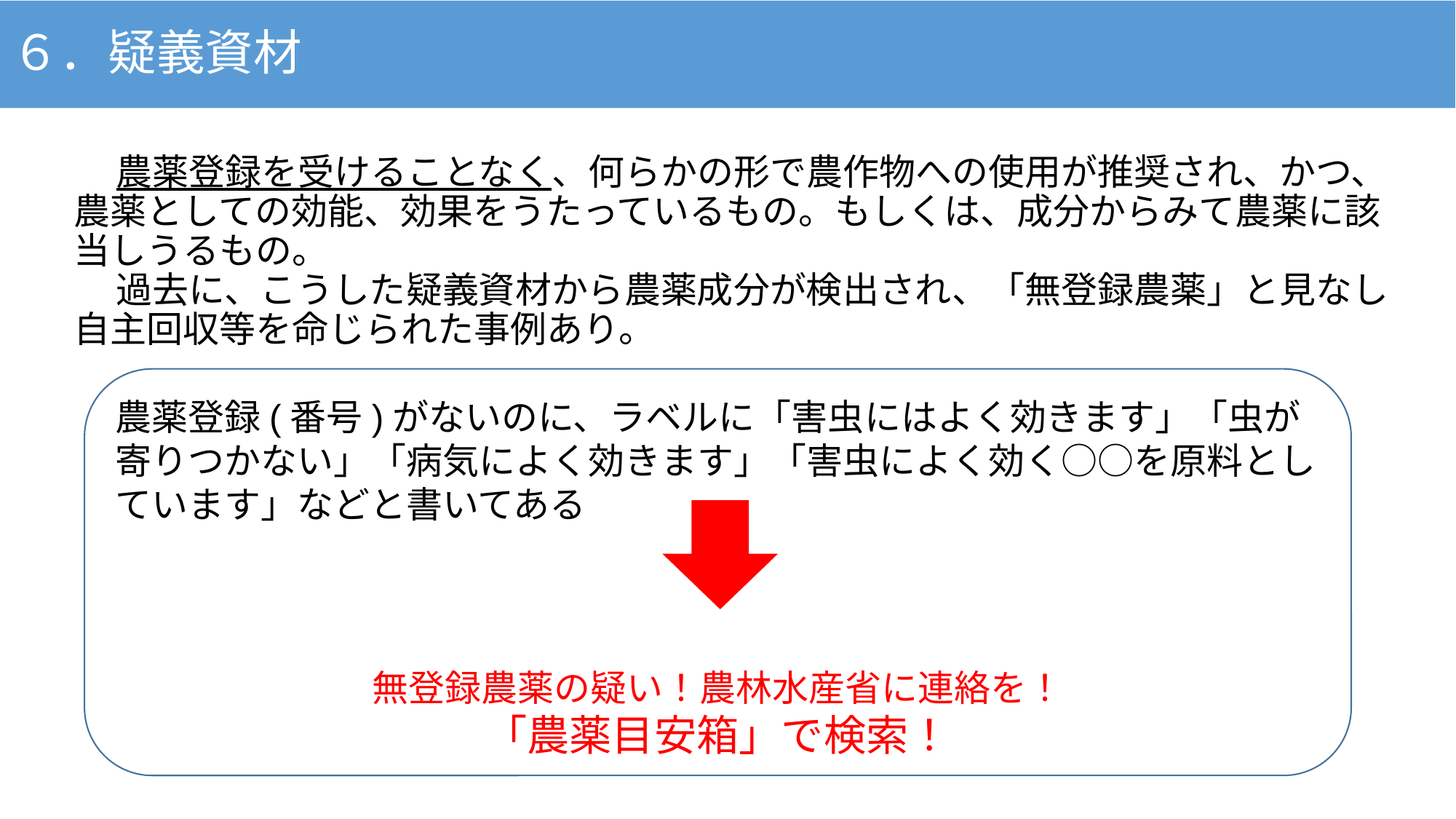

６．疑義資材
農薬登録を受けることなく、何らかの形で農作物への使用が推奨され、かつ、農薬としての効能、効果をうたっているもの。もしくは、成分からみて農薬に該当しうるもの。
過去に、こうした疑義資材から農薬成分が検出され、「無登録農薬」と見なし自主回収等を命じられた事例あり。
農薬登録(番号)がないのに、ラベルに「害虫にはよく効きます」「虫が寄りつかない」「病気によく効きます」「害虫によく効く○○を原料としています」などと書いてある

無登録農薬の疑い！農林水産省に連絡を！
「農薬目安箱」で検索！